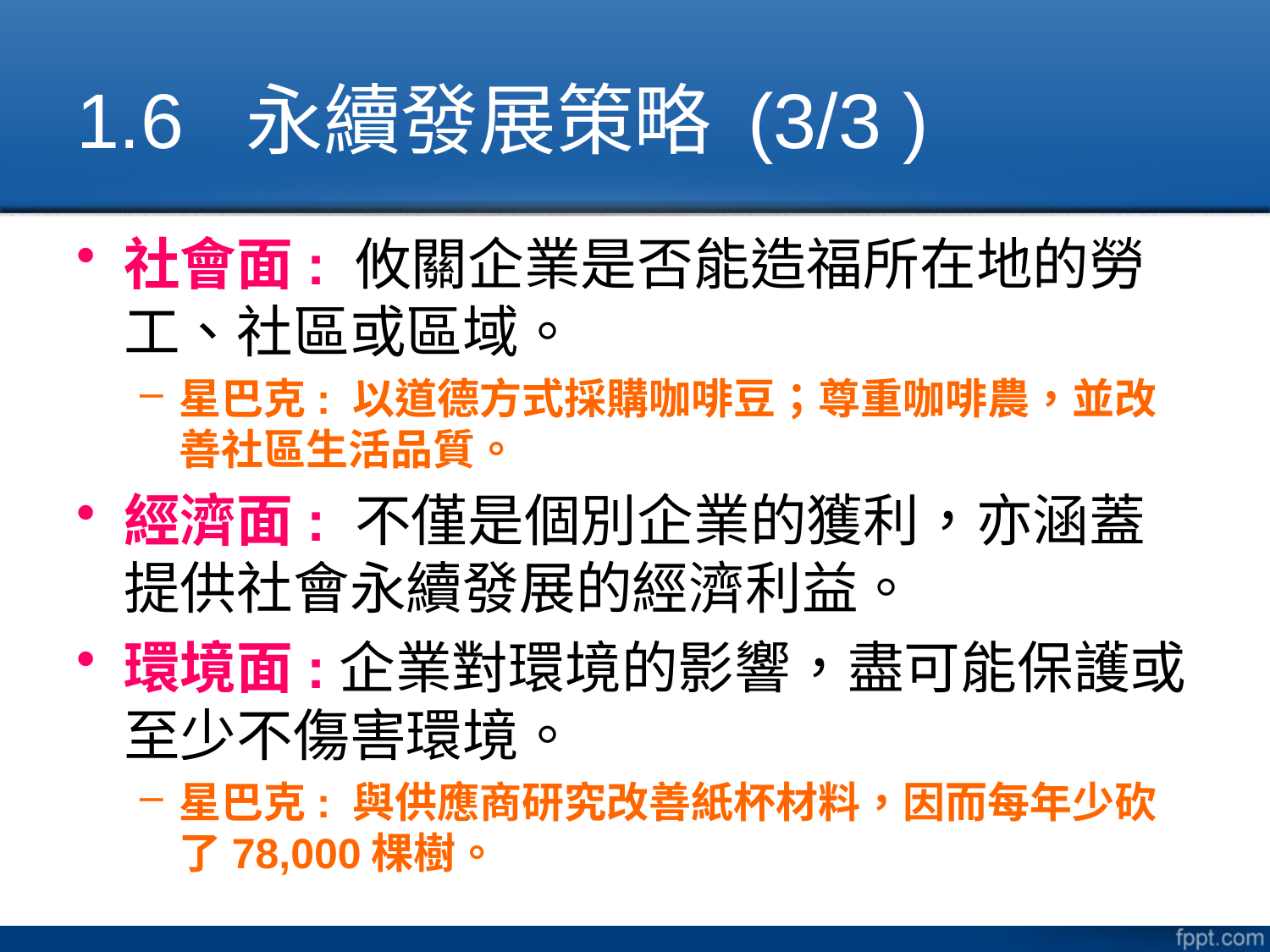

# 1.6  永續發展策略 (3/3 )

社會面: 攸關企業是否能造福所在地的勞工、社區或區域。
星巴克: 以道德方式採購咖啡豆；尊重咖啡農，並改善社區生活品質。
經濟面: 不僅是個別企業的獲利，亦涵蓋提供社會永續發展的經濟利益。
環境面:企業對環境的影響，盡可能保護或至少不傷害環境。
星巴克: 與供應商研究改善紙杯材料，因而每年少砍了78,000棵樹。